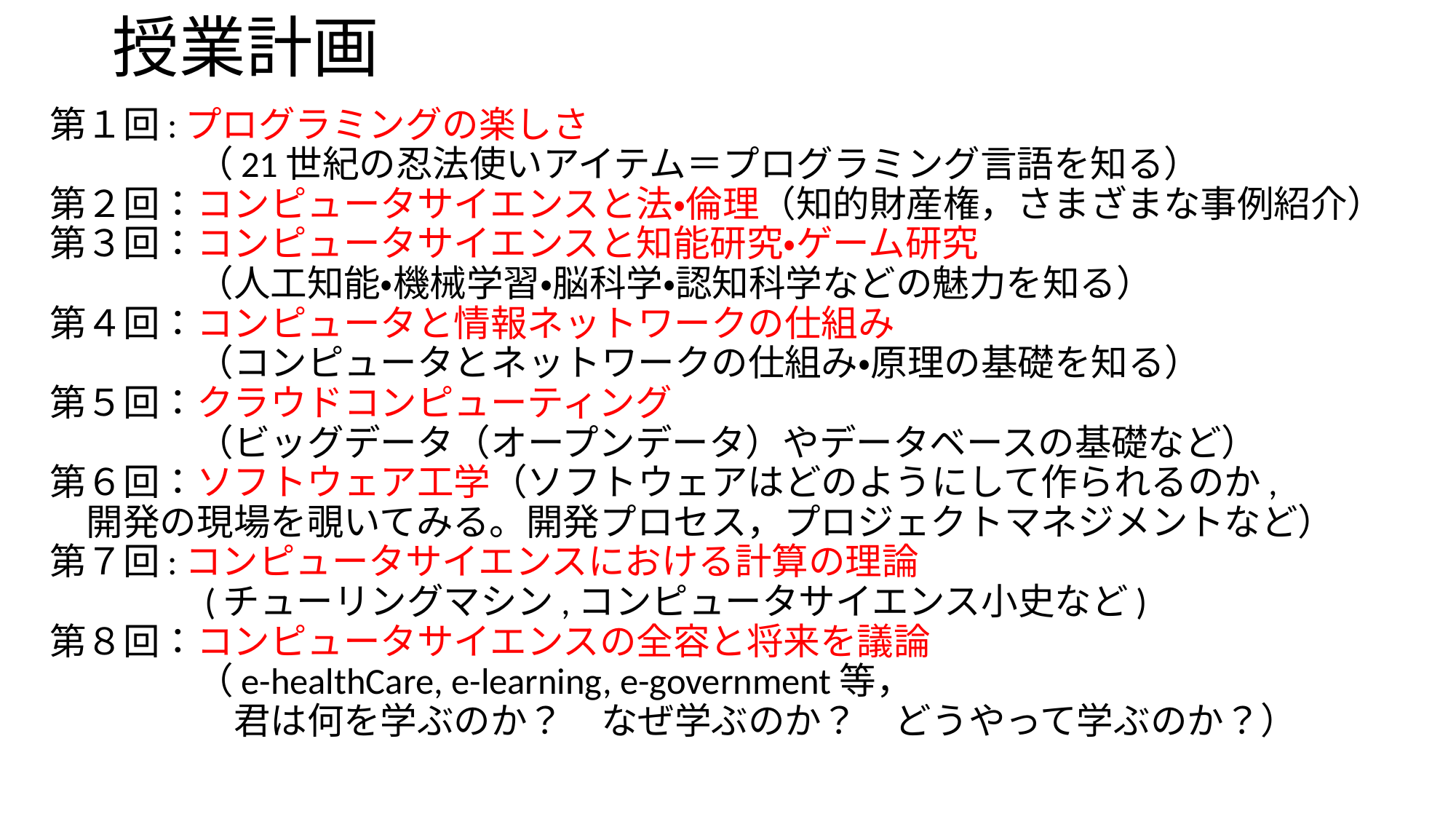

# 授業計画
第１回:プログラミングの楽しさ
　　　　（21世紀の忍法使いアイテム＝プログラミング言語を知る）
第２回：コンピュータサイエンスと法・倫理（知的財産権，さまざまな事例紹介）
第３回：コンピュータサイエンスと知能研究・ゲーム研究
　　　　（人工知能・機械学習・脳科学・認知科学などの魅力を知る）
第４回：コンピュータと情報ネットワークの仕組み
　　　　（コンピュータとネットワークの仕組み・原理の基礎を知る）
第５回：クラウドコンピューティング
　　　　（ビッグデータ（オープンデータ）やデータベースの基礎など）
第６回：ソフトウェア工学（ソフトウェアはどのようにして作られるのか,
　開発の現場を覗いてみる。開発プロセス，プロジェクトマネジメントなど）
第７回:コンピュータサイエンスにおける計算の理論
　　　　(チューリングマシン,コンピュータサイエンス小史など)
第８回：コンピュータサイエンスの全容と将来を議論
　　　　（e-healthCare, e-learning, e-government等，
　　　　　君は何を学ぶのか？　なぜ学ぶのか？　どうやって学ぶのか？）